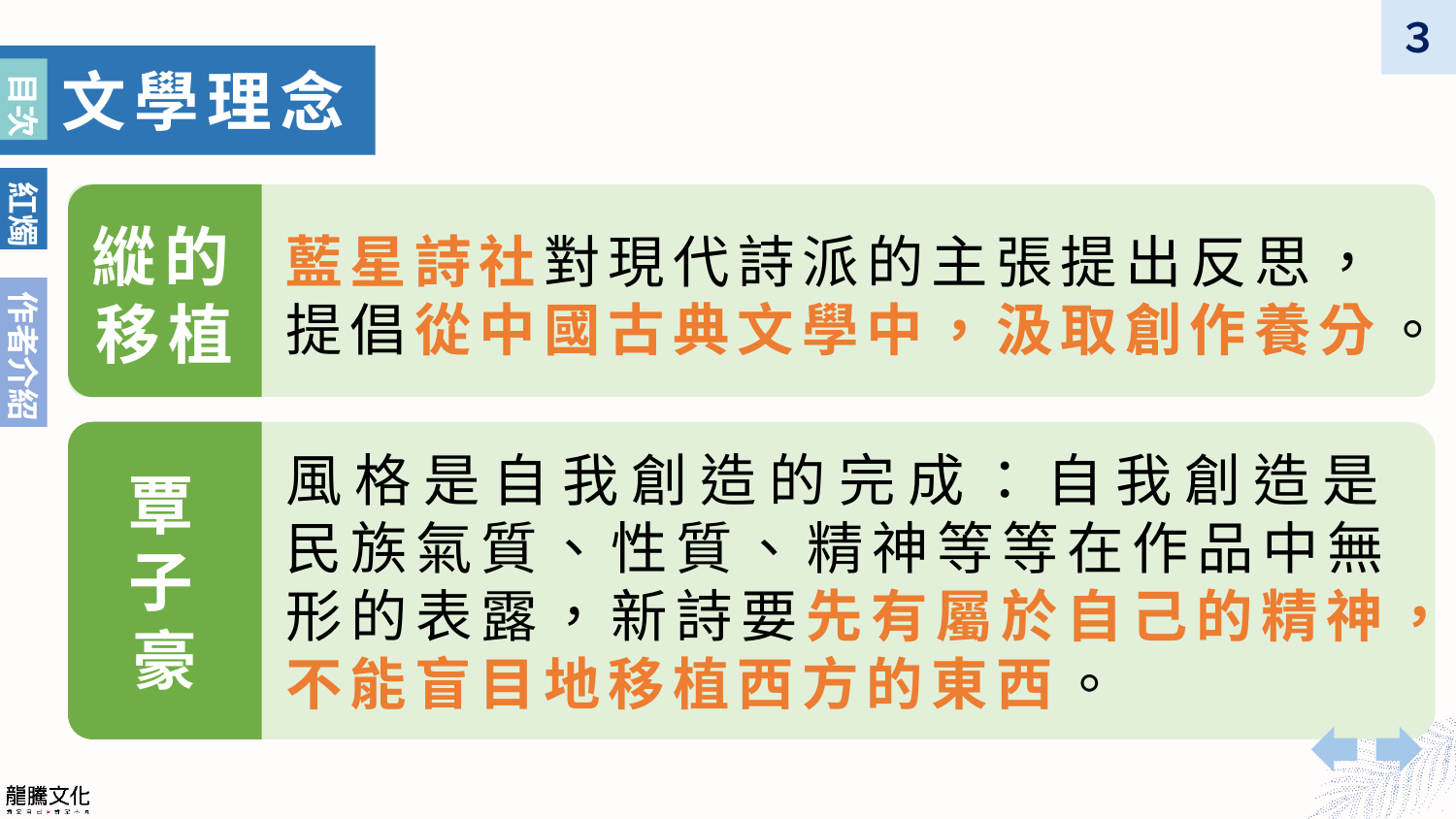

文學理念
目次

縱的移植
藍星詩社對現代詩派的主張提出反思，提倡從中國古典文學中，汲取創作養分。

風格是自我創造的完成：自我創造是
民族氣質、性質、精神等等在作品中無形的表露，新詩要先有屬於自己的精神，不能盲目地移植西方的東西。
覃子豪